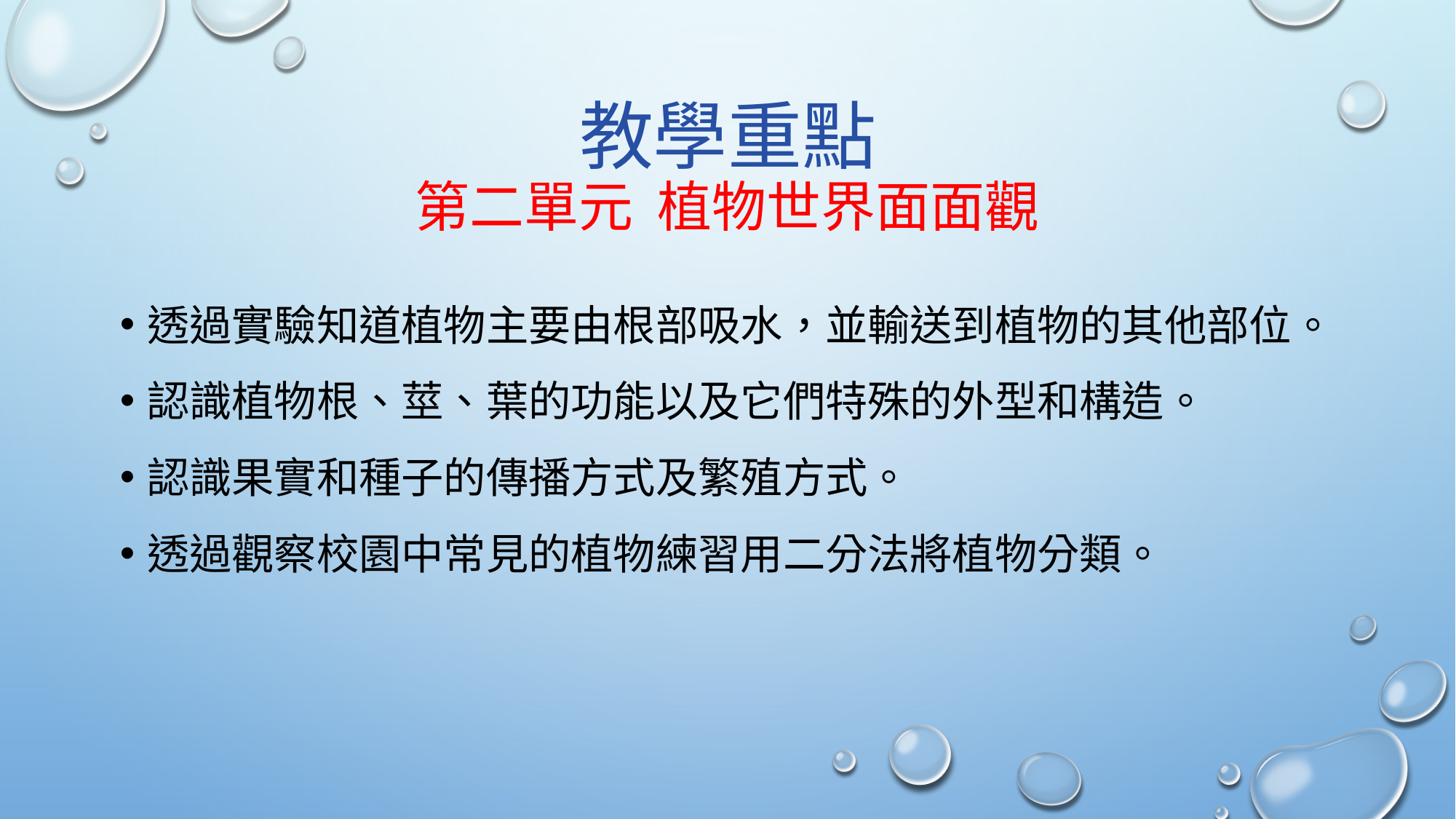

# 教學重點 第二單元  植物世界面面觀
透過實驗知道植物主要由根部吸水，並輸送到植物的其他部位。
認識植物根、莖、葉的功能以及它們特殊的外型和構造。
認識果實和種子的傳播方式及繁殖方式。
透過觀察校園中常見的植物練習用二分法將植物分類。